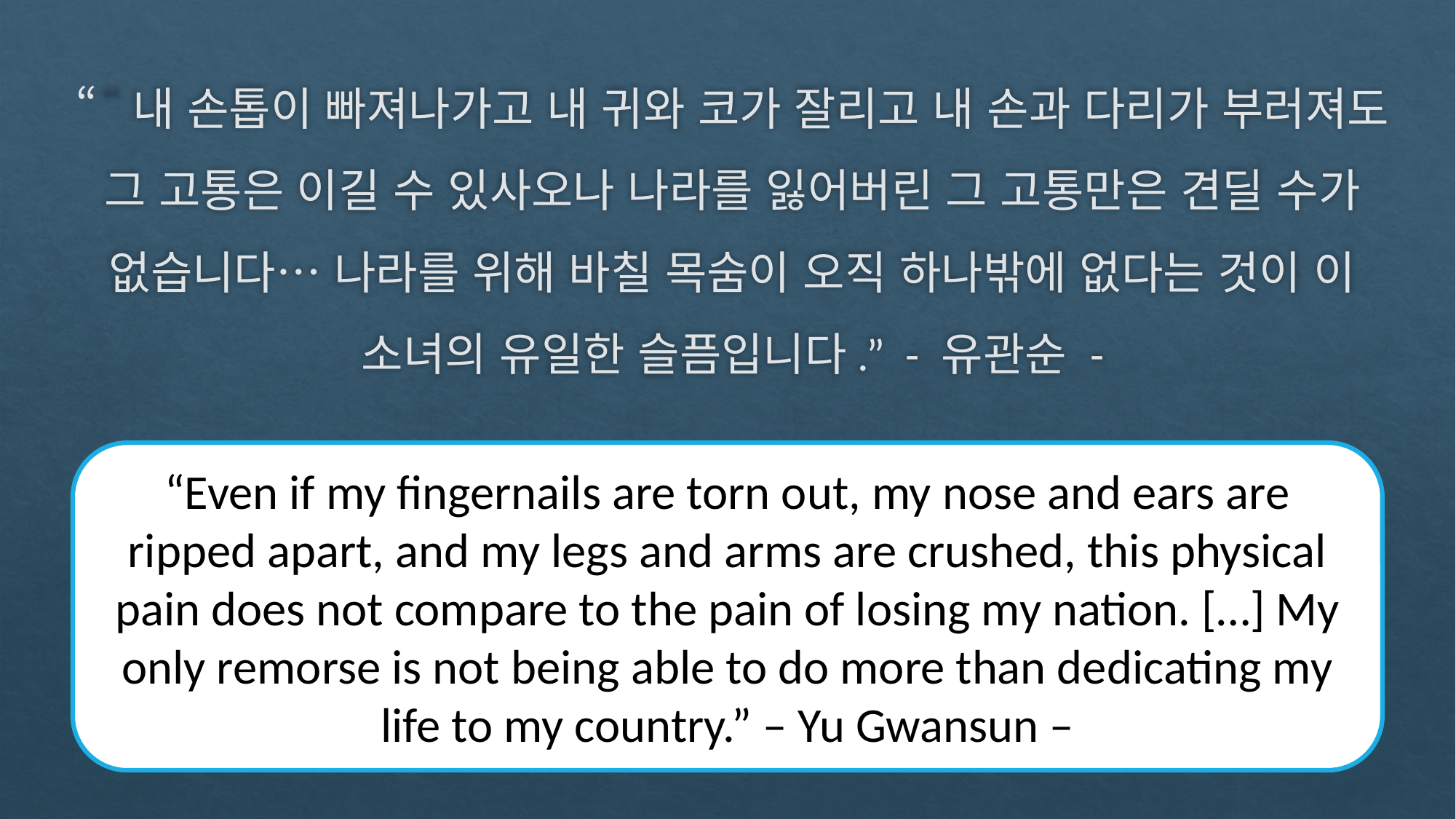

“내 손톱이 빠져나가고 내 귀와 코가 잘리고 내 손과 다리가 부러져도 그 고통은 이길 수 있사오나 나라를 잃어버린 그 고통만은 견딜 수가 없습니다… 나라를 위해 바칠 목숨이 오직 하나밖에 없다는 것이 이 소녀의 유일한 슬픔입니다.”  - 유관순 -
“Even if my fingernails are torn out, my nose and ears are ripped apart, and my legs and arms are crushed, this physical pain does not compare to the pain of losing my nation. […] My only remorse is not being able to do more than dedicating my life to my country.” – Yu Gwansun –